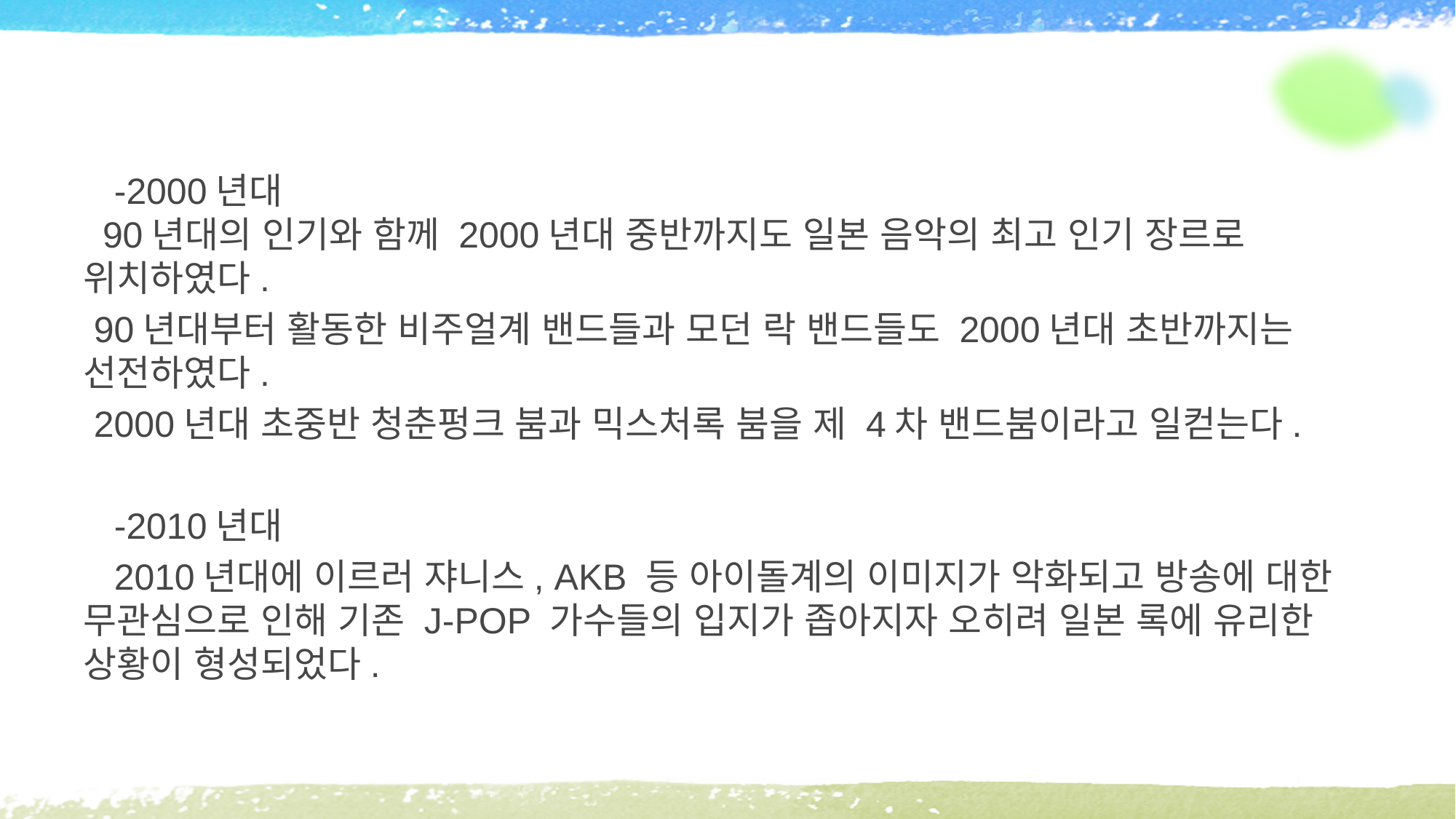

#
   -2000년대
 90년대의 인기와 함께 2000년대 중반까지도 일본 음악의 최고 인기 장르로 위치하였다.
 90년대부터 활동한 비주얼계 밴드들과 모던 락 밴드들도 2000년대 초반까지는 선전하였다.
 2000년대 초중반 청춘펑크 붐과 믹스처록 붐을 제 4차 밴드붐이라고 일컫는다.

   -2010년대
   2010년대에 이르러 쟈니스, AKB 등 아이돌계의 이미지가 악화되고 방송에 대한 무관심으로 인해 기존 J-POP 가수들의 입지가 좁아지자 오히려 일본 록에 유리한 상황이 형성되었다.